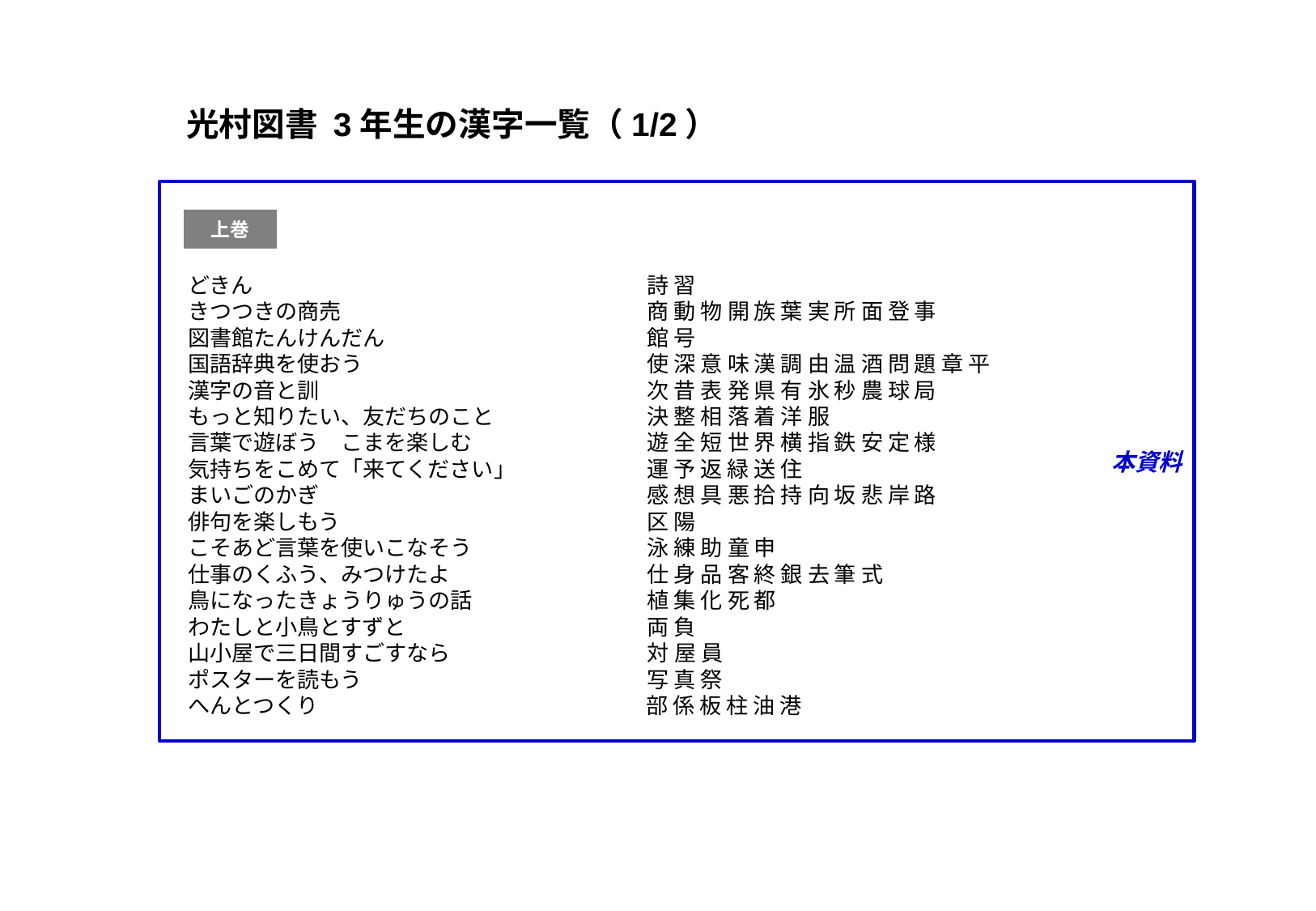

光村図書 3年生の漢字一覧（1/2）
本資料
上巻
どきん　　　　　　　　　　　　　　　　　　詩 習
きつつきの商売　　　　　　　　　　　　　　商 動 物 開 族 葉 実 所 面 登 事
図書館たんけんだん　　　　　　　　　　　　館 号
国語辞典を使おう　　　　　　　　　　　　　使 深 意 味 漢 調 由 温 酒 問 題 章 平
漢字の音と訓　　　　　　　　　　　　　　　次 昔 表 発 県 有 氷 秒 農 球 局
もっと知りたい、友だちのこと　　　　　　　決 整 相 落 着 洋 服
言葉で遊ぼう　こまを楽しむ　　　　　　　　遊 全 短 世 界 横 指 鉄 安 定 様
気持ちをこめて「来てください」　　　　　　運 予 返 緑 送 住
まいごのかぎ　　　　　　　　　　　　　　　感 想 具 悪 拾 持 向 坂 悲 岸 路
俳句を楽しもう　　　　　　　　　　　　　　区 陽
こそあど言葉を使いこなそう　　　　　　　　泳 練 助 童 申
仕事のくふう、みつけたよ　　　　　　　　　仕 身 品 客 終 銀 去 筆 式
鳥になったきょうりゅうの話　　　　　　　　植 集 化 死 都
わたしと小鳥とすずと　　　　　　　　　　　両 負
山小屋で三日間すごすなら　　　　　　　　　対 屋 員
ポスターを読もう　　　　　　　　　　　　　写 真 祭
へんとつくり　　　　　　　　　　　　　　　部 係 板 柱 油 港